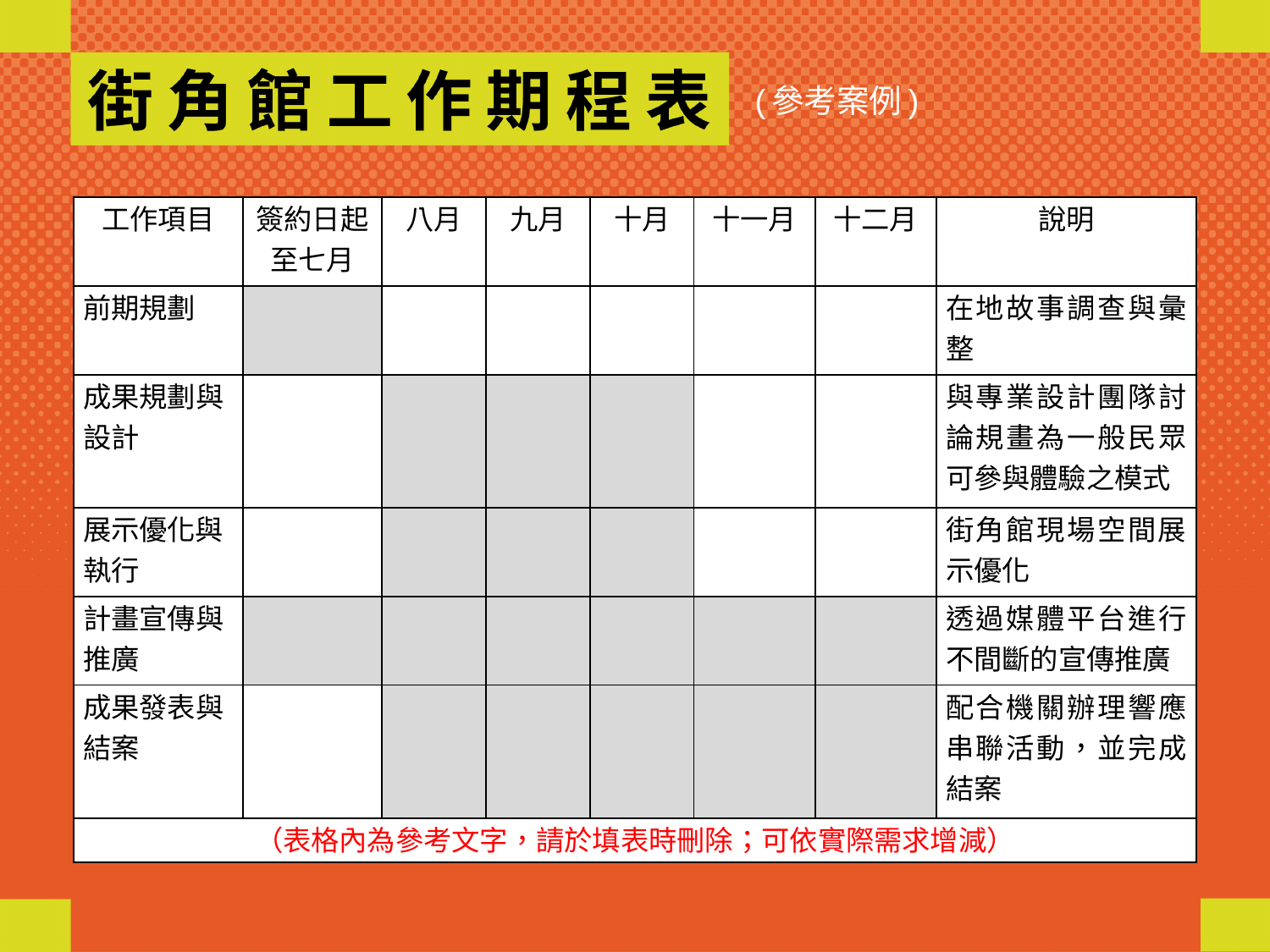

(參考案例)
| 工作項目 | 簽約日起至七月 | 八月 | 九月 | 十月 | 十一月 | 十二月 | 說明 |
| --- | --- | --- | --- | --- | --- | --- | --- |
| 前期規劃 |  |  |  |  |  |  | 在地故事調查與彙整 |
| 成果規劃與設計 |  |  |  |  |  |  | 與專業設計團隊討論規畫為一般民眾可參與體驗之模式 |
| 展示優化與執行 |  |  |  |  |  |  | 街角館現場空間展示優化 |
| 計畫宣傳與推廣 |  |  |  |  |  |  | 透過媒體平台進行不間斷的宣傳推廣 |
| 成果發表與結案 |  |  |  |  |  |  | 配合機關辦理響應串聯活動，並完成結案 |
| （表格內為參考文字，請於填表時刪除；可依實際需求增減） |  |  |  |  |  |  |  |